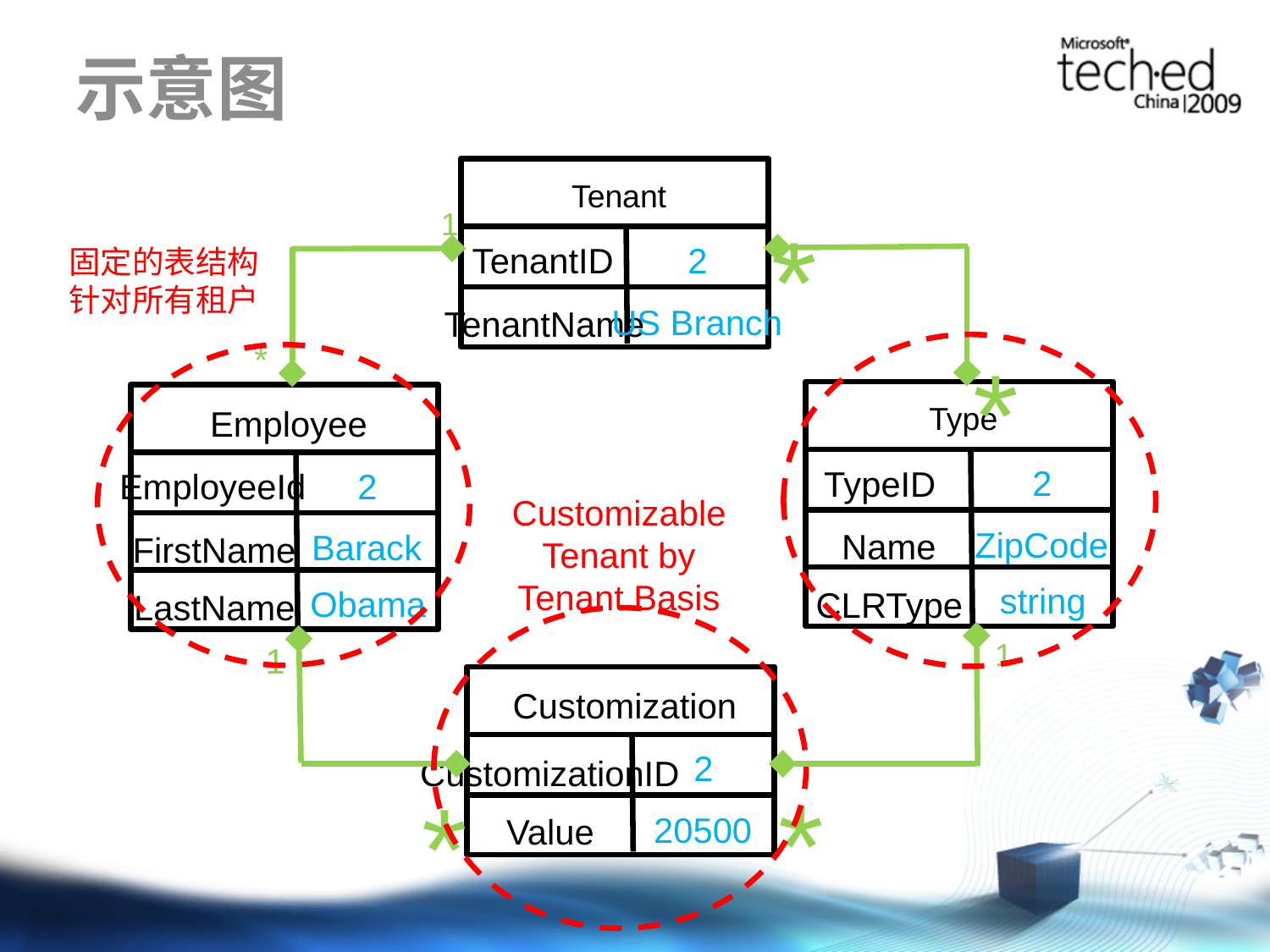

# 示意图

Tenant
1
*
2
TenantID
固定的表结构针对所有租户
US Branch
TenantName
*
*

Type
Employee
2
TypeID
2
EmployeeId
Customizable
Tenant by Tenant Basis
ZipCode
Name
Barack
FirstName
string
Obama
CLRType
LastName

1
1

Customization
2
CustomizationID
*
*
20500
Value